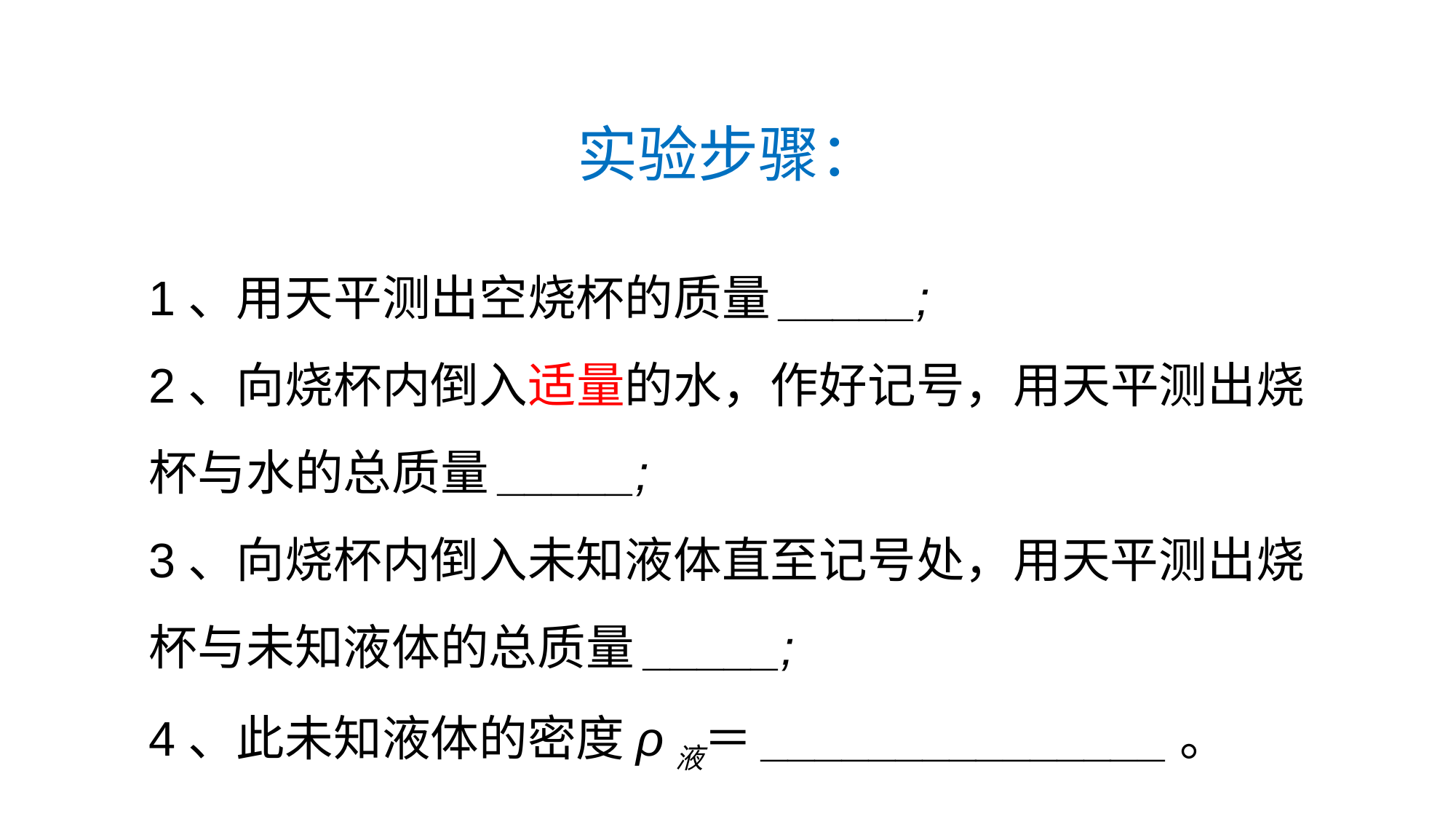

实验步骤：

1、用天平测出空烧杯的质量_____;
2、向烧杯内倒入适量的水，作好记号，用天平测出烧杯与水的总质量_____;
3、向烧杯内倒入未知液体直至记号处，用天平测出烧杯与未知液体的总质量_____;
4、此未知液体的密度ρ液＝_______________。